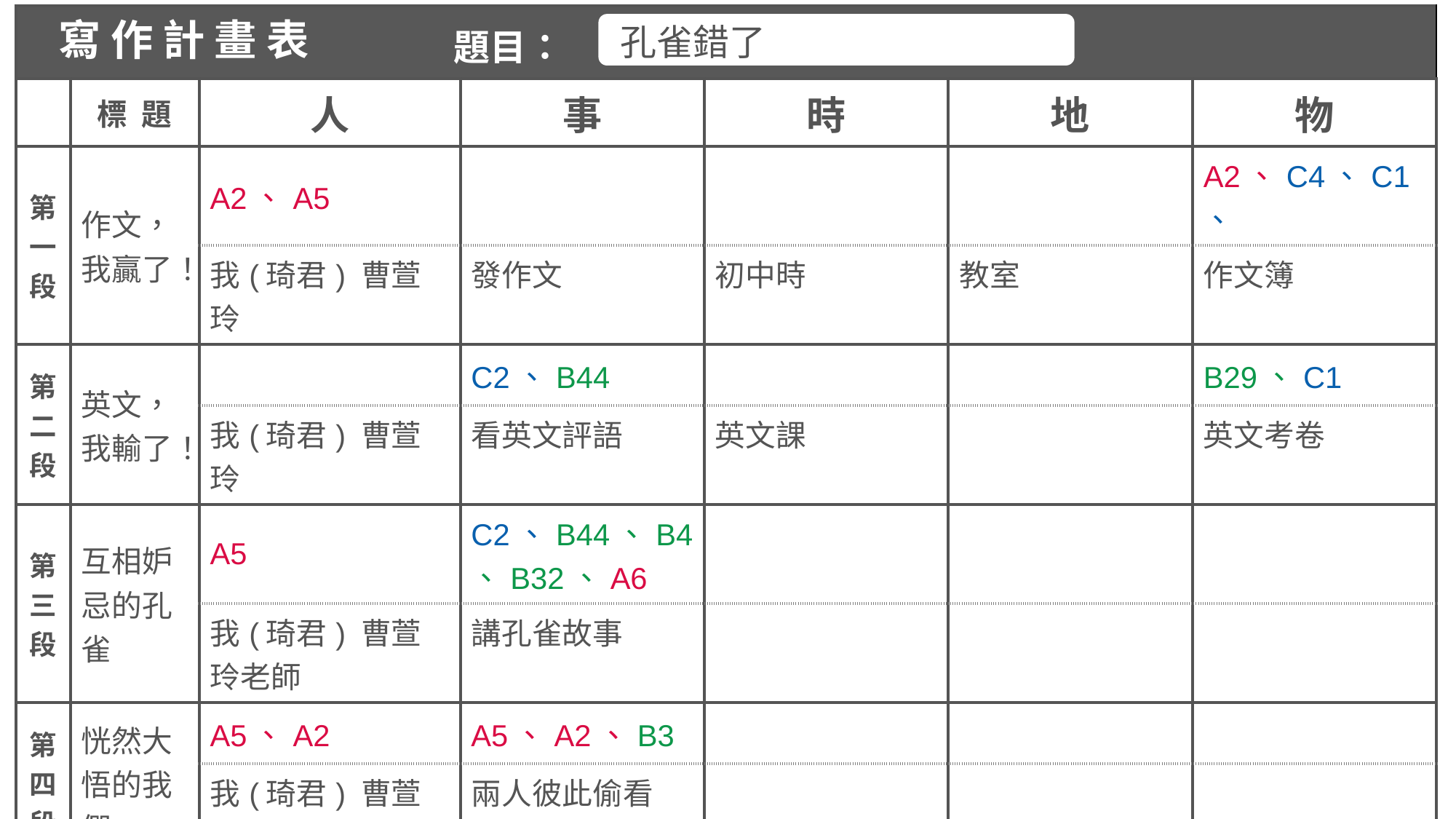

| 題目： |  | 題目： |  |  |  |  |
| --- | --- | --- | --- | --- | --- | --- |
|  | 標 題 | 人 | 事 | 時 | 地 | 物 |
| 第 一 段 | 作文，我贏了！ | A2、A5 |  |  |  | A2、C4、C1、 |
|  |  | 我(琦君) 曹萱玲 | 發作文 | 初中時 | 教室 | 作文簿 |
| 第 二 段 | 英文，我輸了！ |  | C2、B44 |  |  | B29、C1 |
|  |  | 我(琦君) 曹萱玲 | 看英文評語 | 英文課 |  | 英文考卷 |
| 第三段 | 互相妒忌的孔雀 | A5 | C2、B44、B4、B32、A6 |  |  |  |
|  |  | 我(琦君) 曹萱玲老師 | 講孔雀故事 |  |  |  |
| 第四段 | 恍然大悟的我們 | A5、A2 | A5、A2、B3 |  |  |  |
|  |  | 我(琦君) 曹萱玲老師 | 兩人彼此偷看 |  |  |  |
| 第五段 | 圓滿的結局 | A5、A2、C4 | C1、C11 |  |  |  |
|  |  | 我(琦君) 曹萱玲老師 | 拍球、 踢毽子 | 下課 | 草地 |  |
寫 作 計 畫 表

孔雀錯了